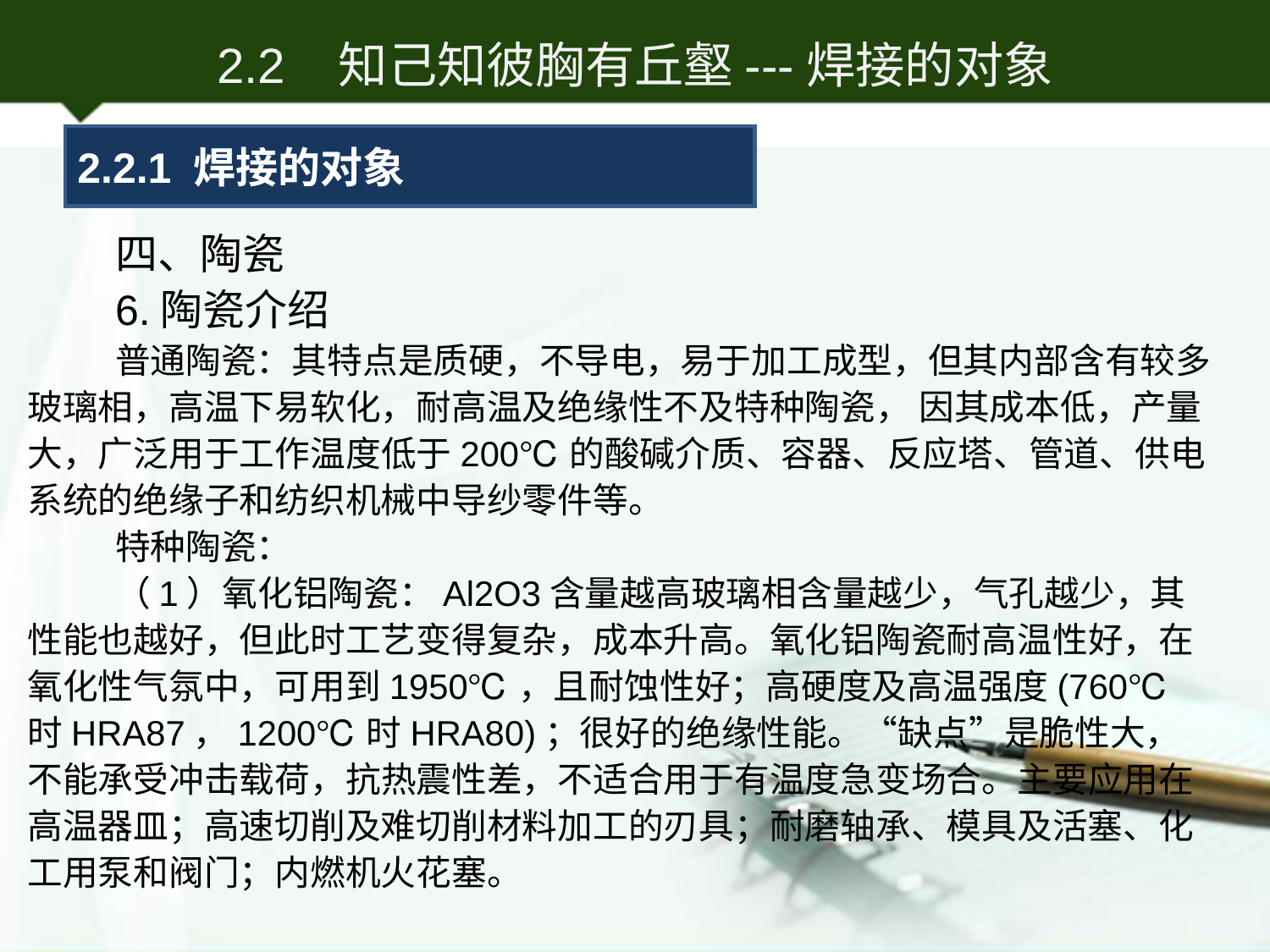

2.2   知己知彼胸有丘壑---焊接的对象
2.2.1 焊接的对象
四、陶瓷
6.陶瓷介绍
普通陶瓷：其特点是质硬，不导电，易于加工成型，但其内部含有较多玻璃相，高温下易软化，耐高温及绝缘性不及特种陶瓷， 因其成本低，产量大，广泛用于工作温度低于200℃的酸碱介质、容器、反应塔、管道、供电系统的绝缘子和纺织机械中导纱零件等。
特种陶瓷：
（1）氧化铝陶瓷：Al2O3含量越高玻璃相含量越少，气孔越少，其性能也越好，但此时工艺变得复杂，成本升高。氧化铝陶瓷耐高温性好，在氧化性气氛中，可用到1950℃，且耐蚀性好；高硬度及高温强度(760℃时HRA87，1200℃时HRA80)；很好的绝缘性能。“缺点”是脆性大，不能承受冲击载荷，抗热震性差，不适合用于有温度急变场合。主要应用在高温器皿；高速切削及难切削材料加工的刃具；耐磨轴承、模具及活塞、化工用泵和阀门；内燃机火花塞。